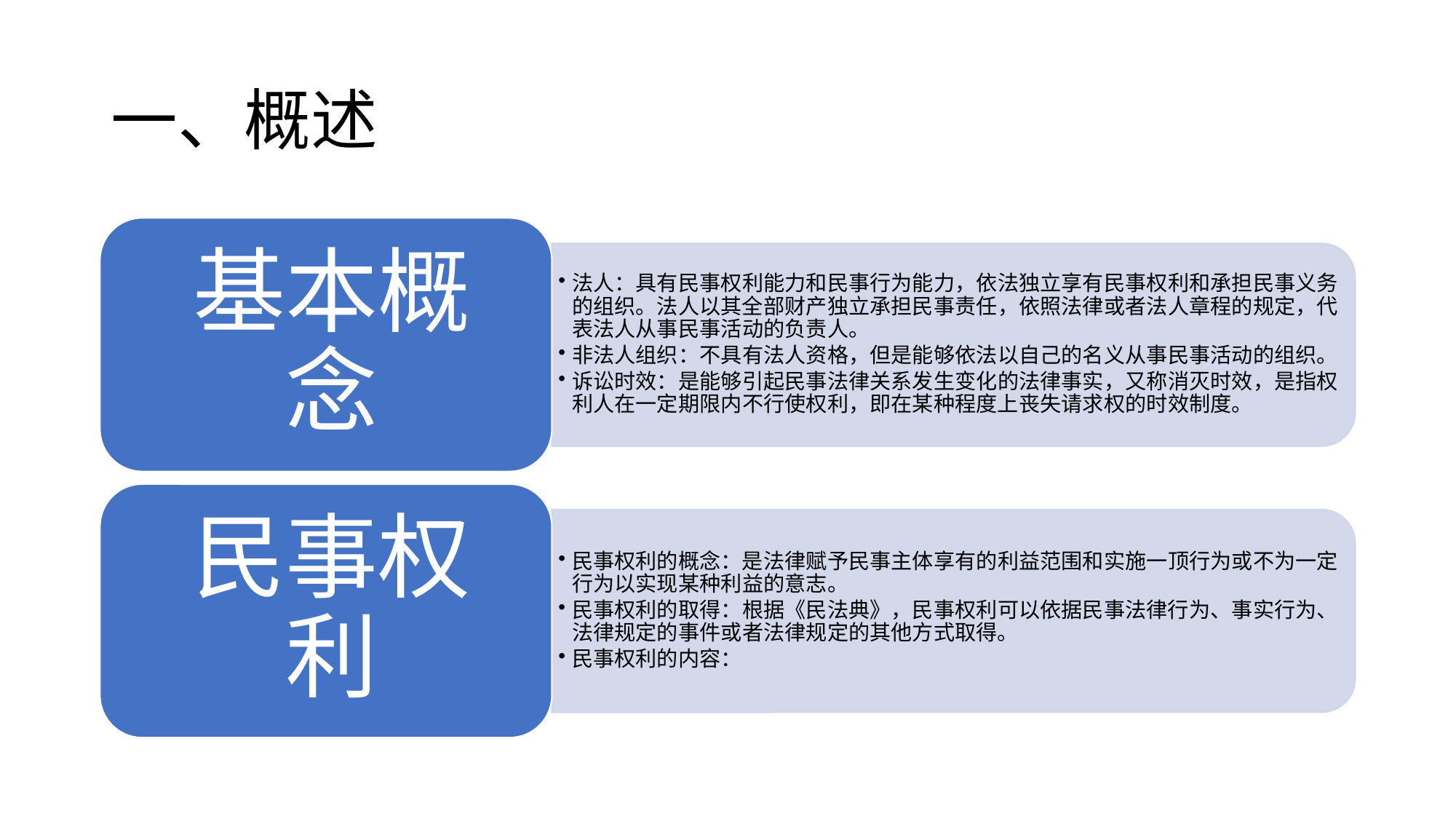

# 一、概述
法人：具有民事权利能力和民事行为能力，依法独立享有民事权利和承担民事义务的组织。法人以其全部财产独立承担民事责任，依照法律或者法人章程的规定，代表法人从事民事活动的负责人。
非法人组织：不具有法人资格，但是能够依法以自己的名义从事民事活动的组织。
诉讼时效：是能够引起民事法律关系发生变化的法律事实，又称消灭时效，是指权利人在一定期限内不行使权利，即在某种程度上丧失请求权的时效制度。
基本概念
民事权利的概念：是法律赋予民事主体享有的利益范围和实施一顶行为或不为一定行为以实现某种利益的意志。
民事权利的取得：根据《民法典》，民事权利可以依据民事法律行为、事实行为、法律规定的事件或者法律规定的其他方式取得。
民事权利的内容：
民事权利